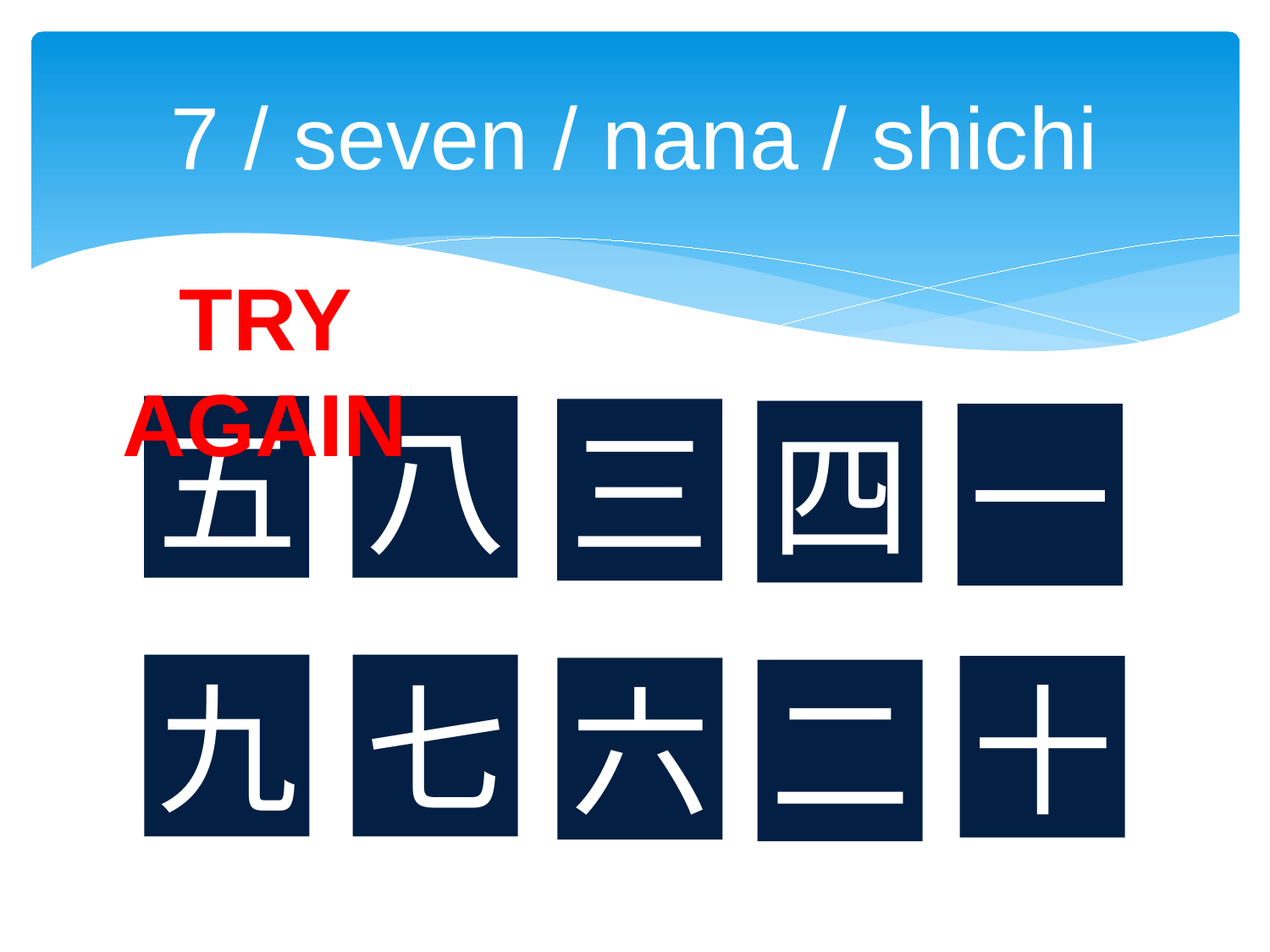

# 7 / seven / nana / shichi
TRY AGAIN
八
五
三
四
一
七
九
十
六
二